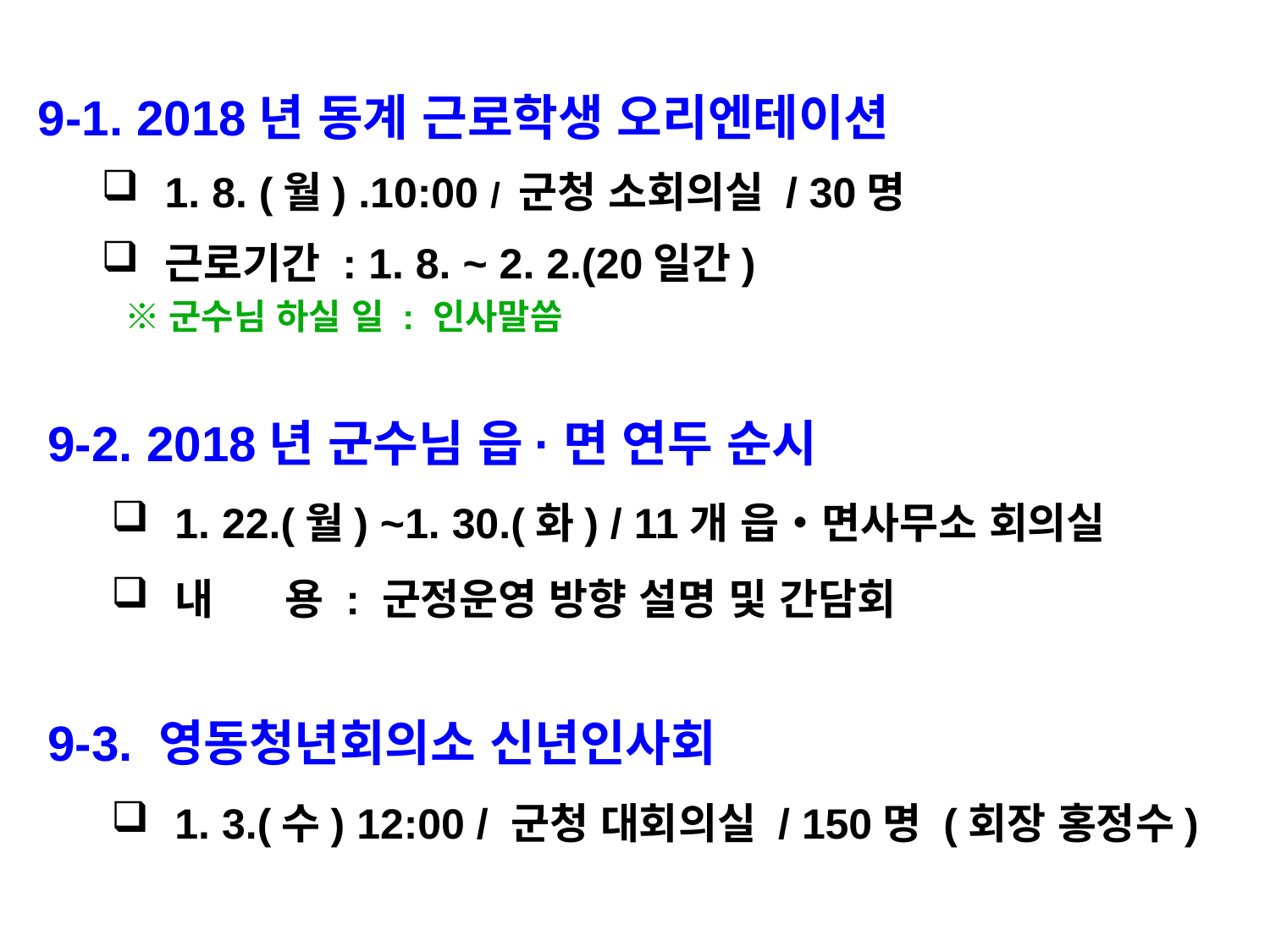

9-1. 2018년 동계 근로학생 오리엔테이션
1. 8. (월) .10:00 / 군청 소회의실 / 30명
근로기간 : 1. 8. ~ 2. 2.(20일간)
  ※군수님 하실 일 : 인사말씀
9-2. 2018년 군수님 읍·면 연두 순시
1. 22.(월) ~1. 30.(화) / 11개 읍‧면사무소 회의실
내      용 : 군정운영 방향 설명 및 간담회
9-3. 영동청년회의소 신년인사회
1. 3.(수) 12:00 / 군청 대회의실 / 150명 (회장 홍정수)